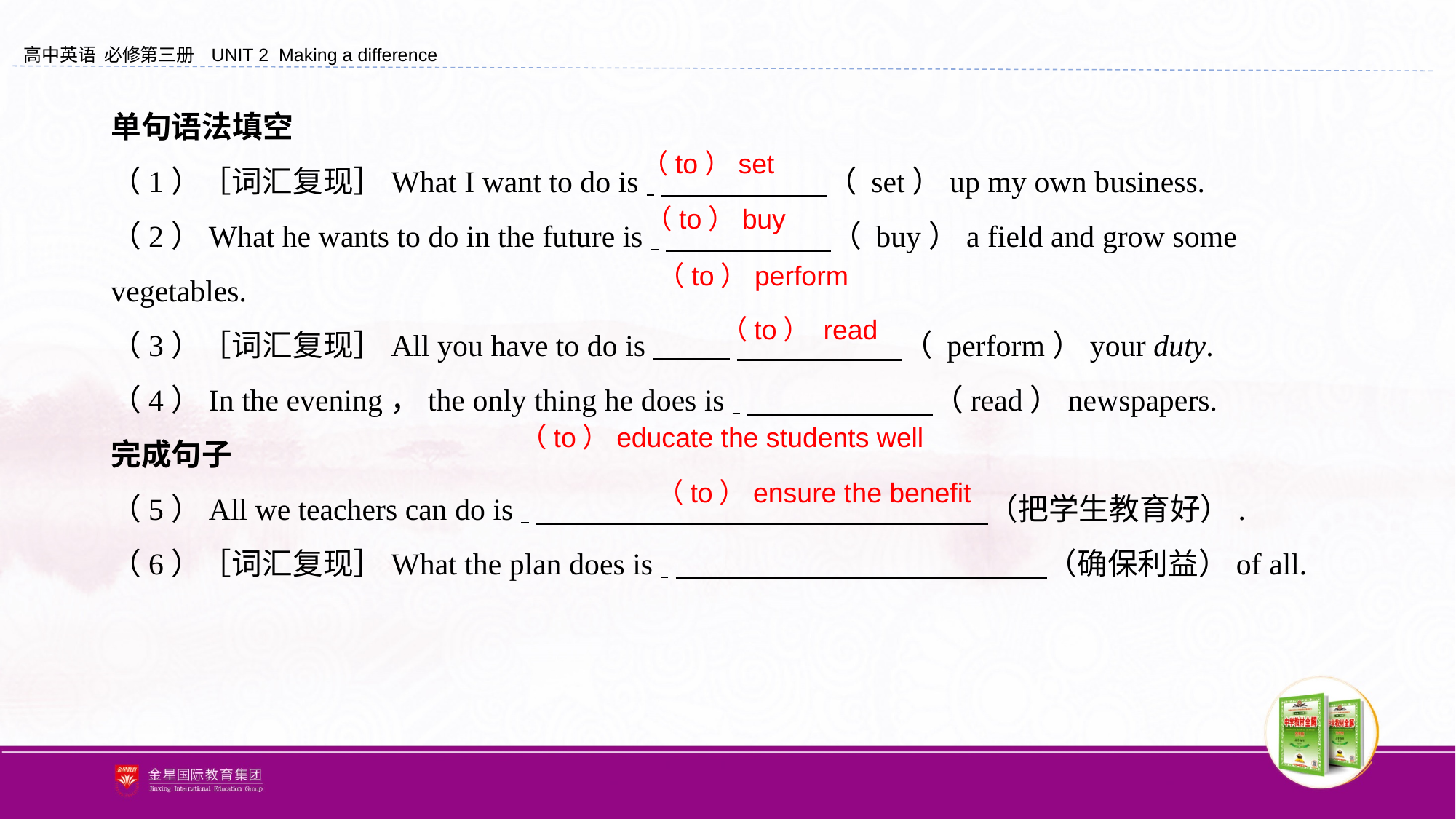

单句语法填空
（1）［词汇复现］What I want to do is  　　　　 　 （ set）up my own business.
（2）What he wants to do in the future is  　　　　 　 （ buy）a field and grow some vegetables.
（3）［词汇复现］All you have to do is           　　　　 　 （ perform）your duty.
（4）In the evening，the only thing he does is  　    　　　 　（read）newspapers.
完成句子
（5）All we teachers can do is  　                              　　　　　　　 （把学生教育好）.
（6）［词汇复现］What the plan does is  　       　　　  　　　　 　　（确保利益）of all.

（to）set
（to）buy
（to）perform
（to） read
（to）educate the students well
（to）ensure the benefit